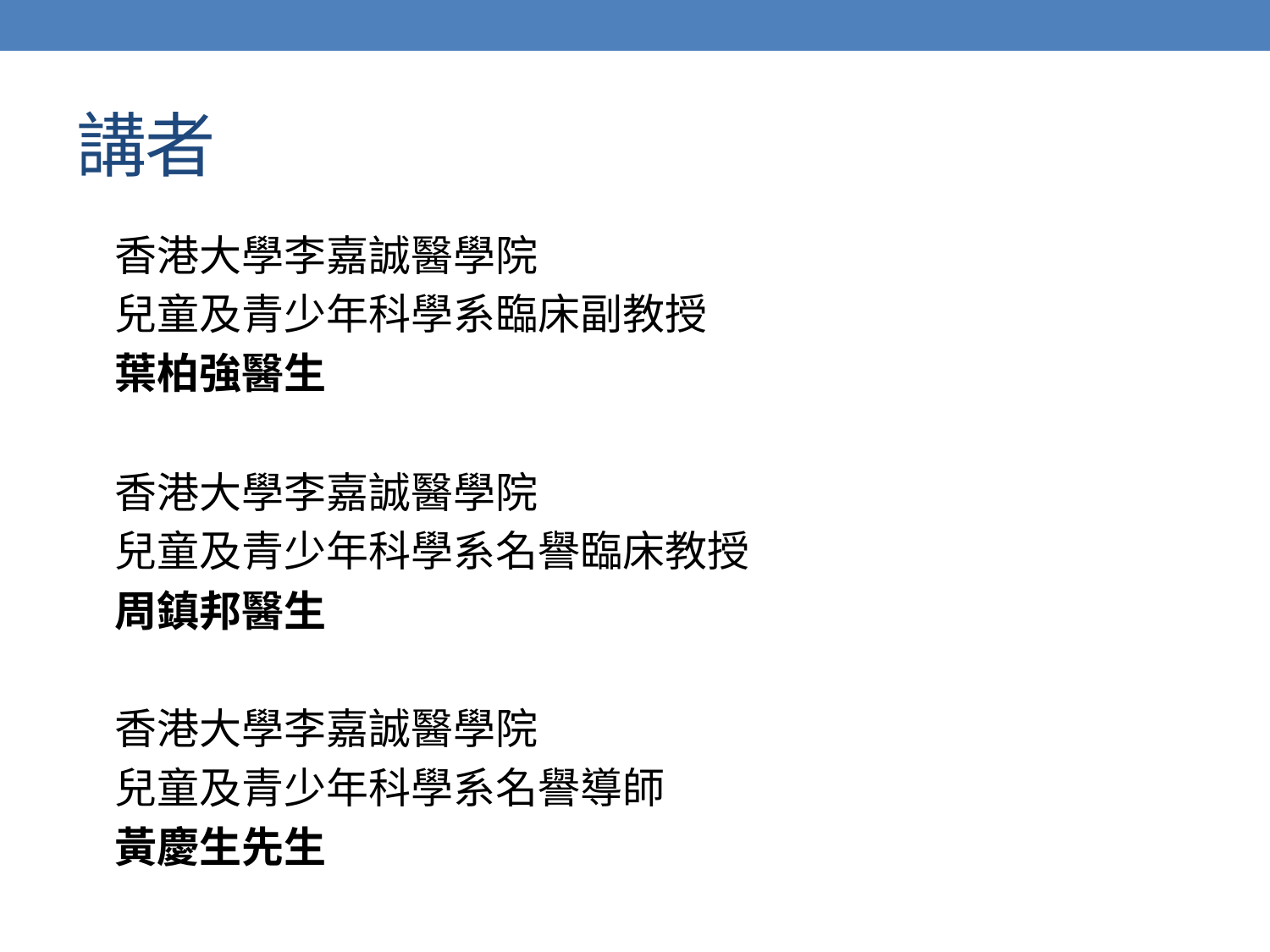

# 講者
香港大學李嘉誠醫學院
兒童及青少年科學系臨床副教授
葉柏強醫生

香港大學李嘉誠醫學院
兒童及青少年科學系名譽臨床教授
周鎮邦醫生

香港大學李嘉誠醫學院
兒童及青少年科學系名譽導師
黃慶生先生